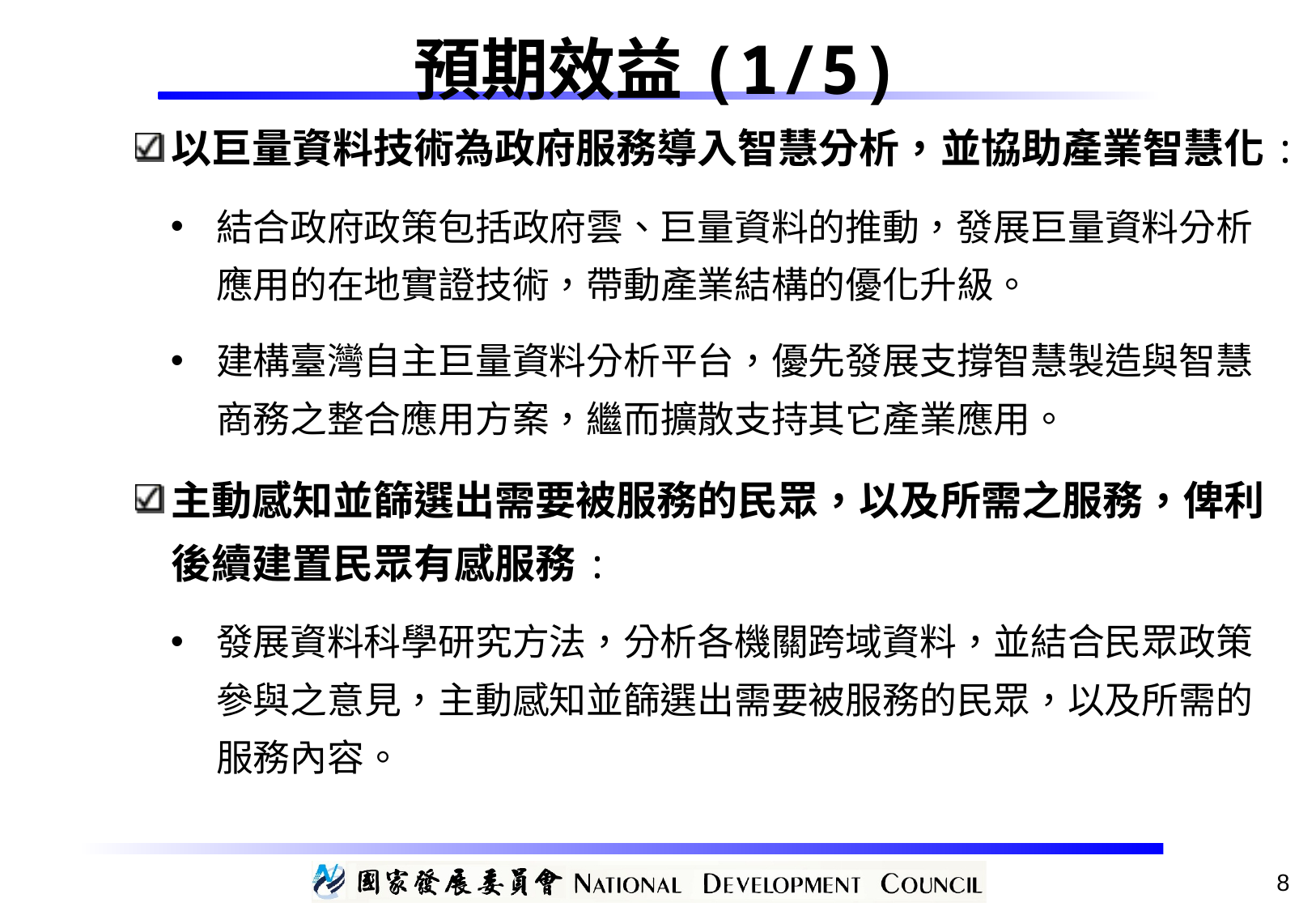

# 預期效益(1/5)
以巨量資料技術為政府服務導入智慧分析，並協助產業智慧化:
結合政府政策包括政府雲、巨量資料的推動，發展巨量資料分析應用的在地實證技術，帶動產業結構的優化升級。
建構臺灣自主巨量資料分析平台，優先發展支撐智慧製造與智慧商務之整合應用方案，繼而擴散支持其它產業應用。
主動感知並篩選出需要被服務的民眾，以及所需之服務，俾利後續建置民眾有感服務:
發展資料科學研究方法，分析各機關跨域資料，並結合民眾政策參與之意見，主動感知並篩選出需要被服務的民眾，以及所需的服務內容。
8